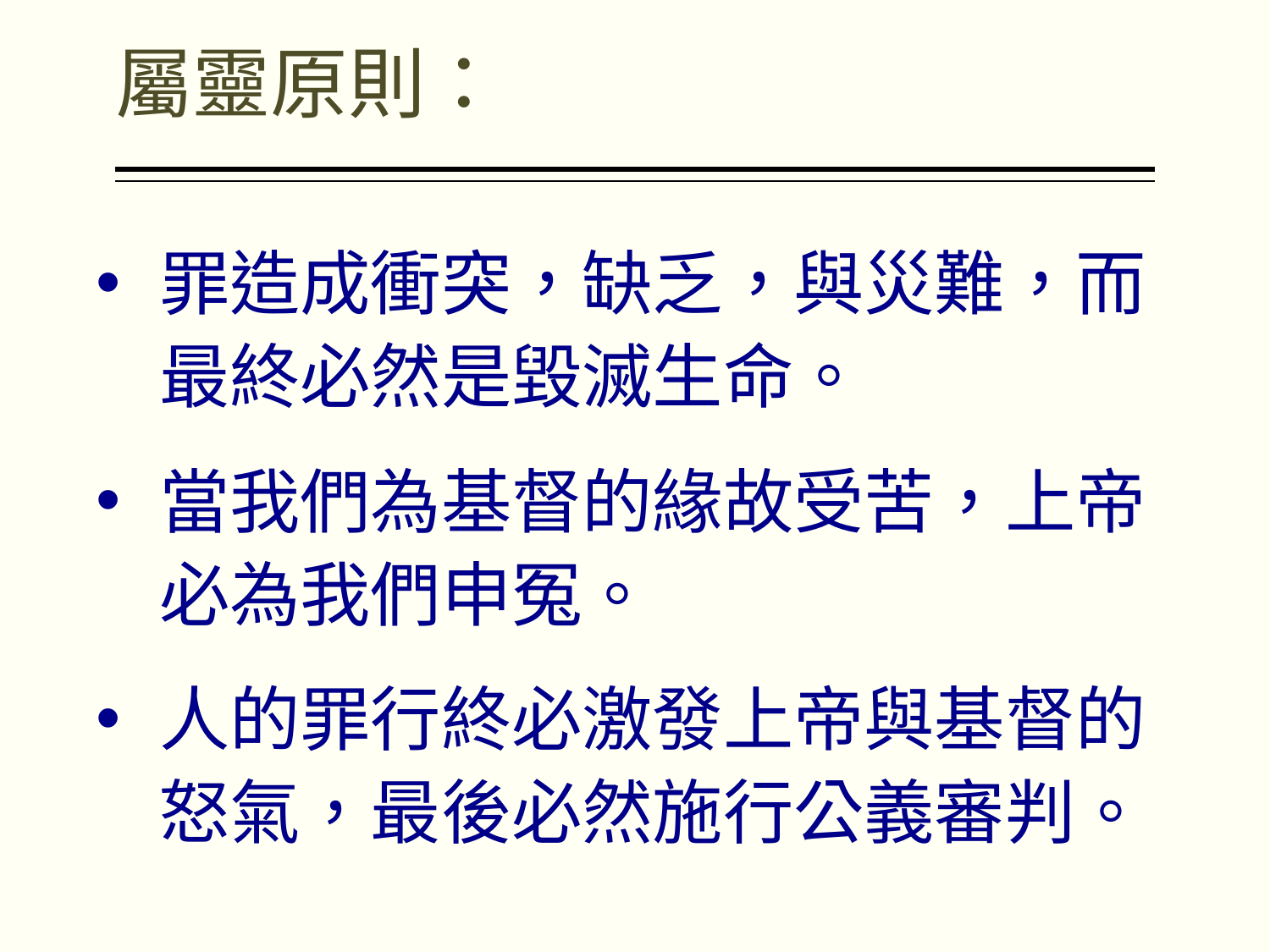

# 屬靈原則：
罪造成衝突，缺乏，與災難，而最終必然是毀滅生命。
當我們為基督的緣故受苦，上帝必為我們申冤。
人的罪行終必激發上帝與基督的怒氣，最後必然施行公義審判。